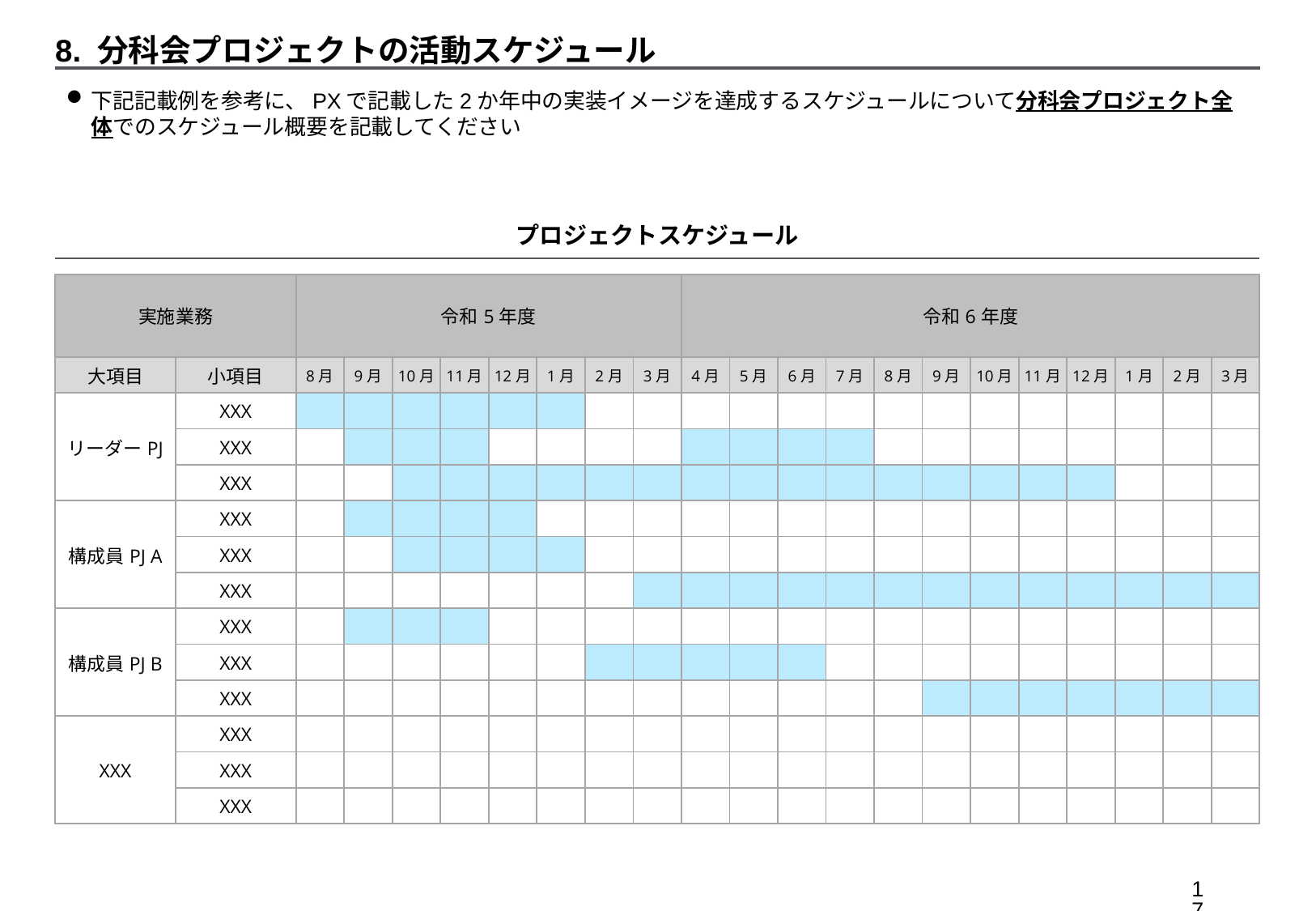

8. 分科会プロジェクトの活動スケジュール
下記記載例を参考に、PXで記載した2か年中の実装イメージを達成するスケジュールについて分科会プロジェクト全体でのスケジュール概要を記載してください
プロジェクトスケジュール
| 実施業務 |  | 令和5年度 |  |  |  |  |  |  |  | 令和6年度 |  |  |  |  |  |  |  |  |  |  |  |
| --- | --- | --- | --- | --- | --- | --- | --- | --- | --- | --- | --- | --- | --- | --- | --- | --- | --- | --- | --- | --- | --- |
| 大項目 | 小項目 | 8月 | 9月 | 10月 | 11月 | 12月 | 1月 | 2月 | 3月 | 4月 | 5月 | 6月 | 7月 | 8月 | 9月 | 10月 | 11月 | 12月 | 1月 | 2月 | 3月 |
| リーダーPJ | XXX |  |  |  |  |  |  |  |  |  |  |  |  |  |  |  |  |  |  |  |  |
|  | XXX |  |  |  |  |  |  |  |  |  |  |  |  |  |  |  |  |  |  |  |  |
|  | XXX |  |  |  |  |  |  |  |  |  |  |  |  |  |  |  |  |  |  |  |  |
| 構成員PJ A | XXX |  |  |  |  |  |  |  |  |  |  |  |  |  |  |  |  |  |  |  |  |
|  | XXX |  |  |  |  |  |  |  |  |  |  |  |  |  |  |  |  |  |  |  |  |
|  | XXX |  |  |  |  |  |  |  |  |  |  |  |  |  |  |  |  |  |  |  |  |
| 構成員PJ B | XXX |  |  |  |  |  |  |  |  |  |  |  |  |  |  |  |  |  |  |  |  |
|  | XXX |  |  |  |  |  |  |  |  |  |  |  |  |  |  |  |  |  |  |  |  |
|  | XXX |  |  |  |  |  |  |  |  |  |  |  |  |  |  |  |  |  |  |  |  |
| XXX | XXX |  |  |  |  |  |  |  |  |  |  |  |  |  |  |  |  |  |  |  |  |
|  | XXX |  |  |  |  |  |  |  |  |  |  |  |  |  |  |  |  |  |  |  |  |
|  | XXX |  |  |  |  |  |  |  |  |  |  |  |  |  |  |  |  |  |  |  |  |
17